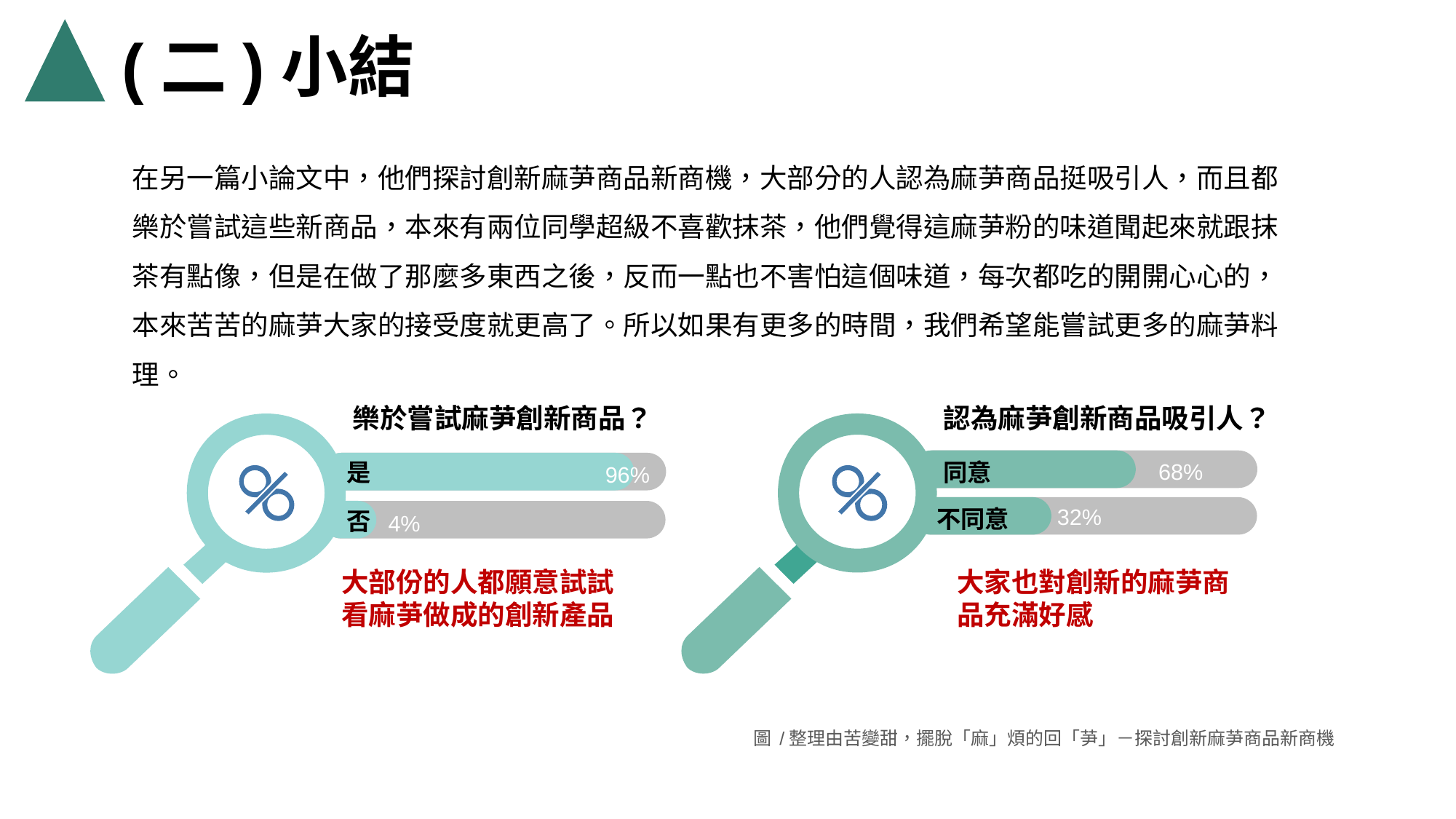

(二)小結

在另一篇小論文中，他們探討創新麻芛商品新商機，大部分的人認為麻芛商品挺吸引人，而且都樂於嘗試這些新商品，本來有兩位同學超級不喜歡抹茶，他們覺得這麻芛粉的味道聞起來就跟抹茶有點像，但是在做了那麼多東西之後，反而一點也不害怕這個味道，每次都吃的開開心心的，本來苦苦的麻芛大家的接受度就更高了。所以如果有更多的時間，我們希望能嘗試更多的麻芛料理。
点击添加文本
樂於嘗試麻芛創新商品？
認為麻芛創新商品吸引人？

是
同意
68%

96%

不同意
32%

否
4%

大部份的人都願意試試看麻芛做成的創新產品
大家也對創新的麻芛商品充滿好感
圖 /整理由苦變甜，擺脫「麻」煩的回「芛」－探討創新麻芛商品新商機